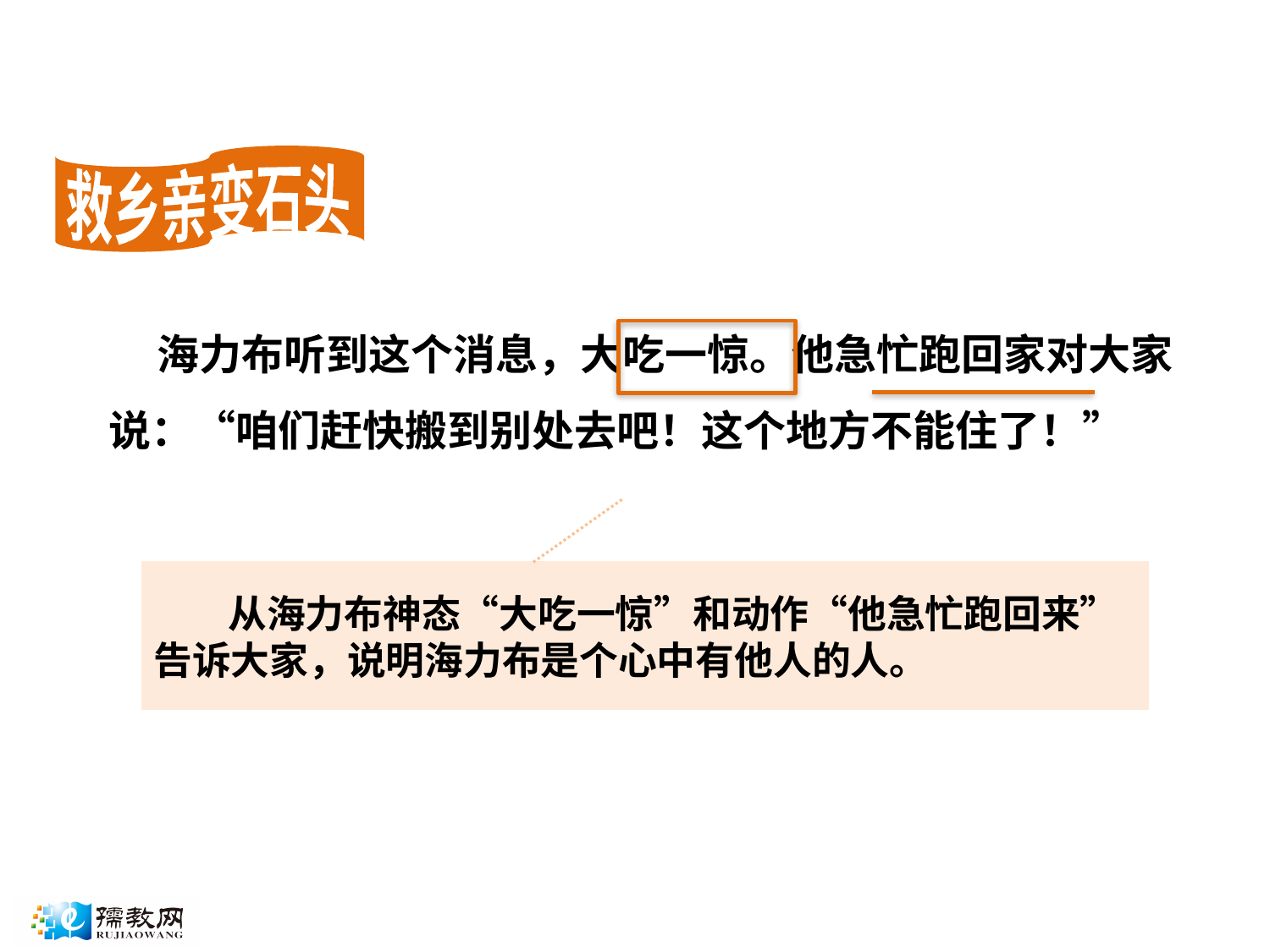

救乡亲变石头
    海力布听到这个消息，大吃一惊。他急忙跑回家对大家说：“咱们赶快搬到别处去吧！这个地方不能住了！”

从海力布神态“大吃一惊”和动作“他急忙跑回来”告诉大家，说明海力布是个心中有他人的人。